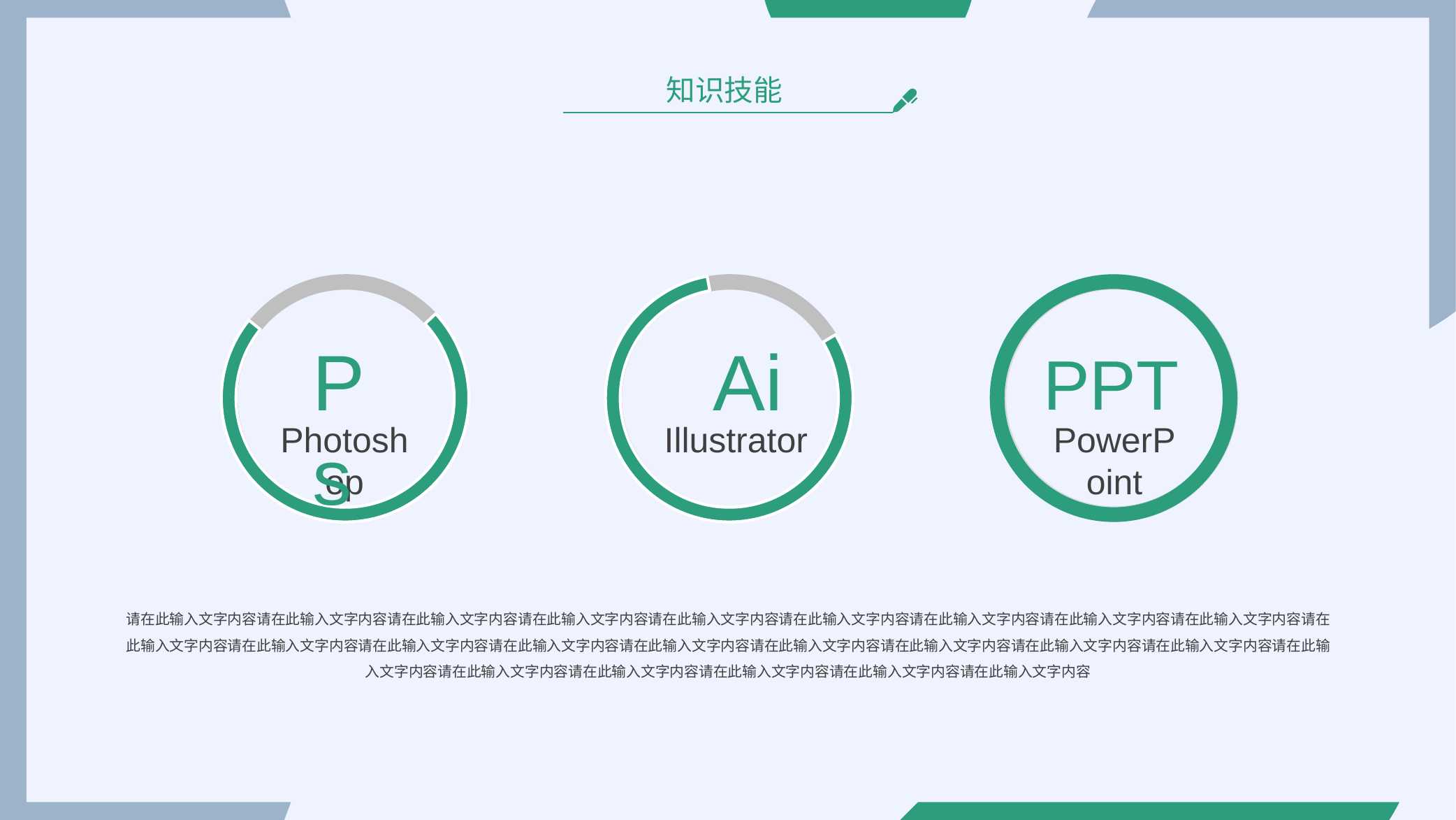

知识技能

Photoshop
Ps

Illustrator
Ai

PowerPoint
PPT
请在此输入文字内容请在此输入文字内容请在此输入文字内容请在此输入文字内容请在此输入文字内容请在此输入文字内容请在此输入文字内容请在此输入文字内容请在此输入文字内容请在此输入文字内容请在此输入文字内容请在此输入文字内容请在此输入文字内容请在此输入文字内容请在此输入文字内容请在此输入文字内容请在此输入文字内容请在此输入文字内容请在此输入文字内容请在此输入文字内容请在此输入文字内容请在此输入文字内容请在此输入文字内容请在此输入文字内容